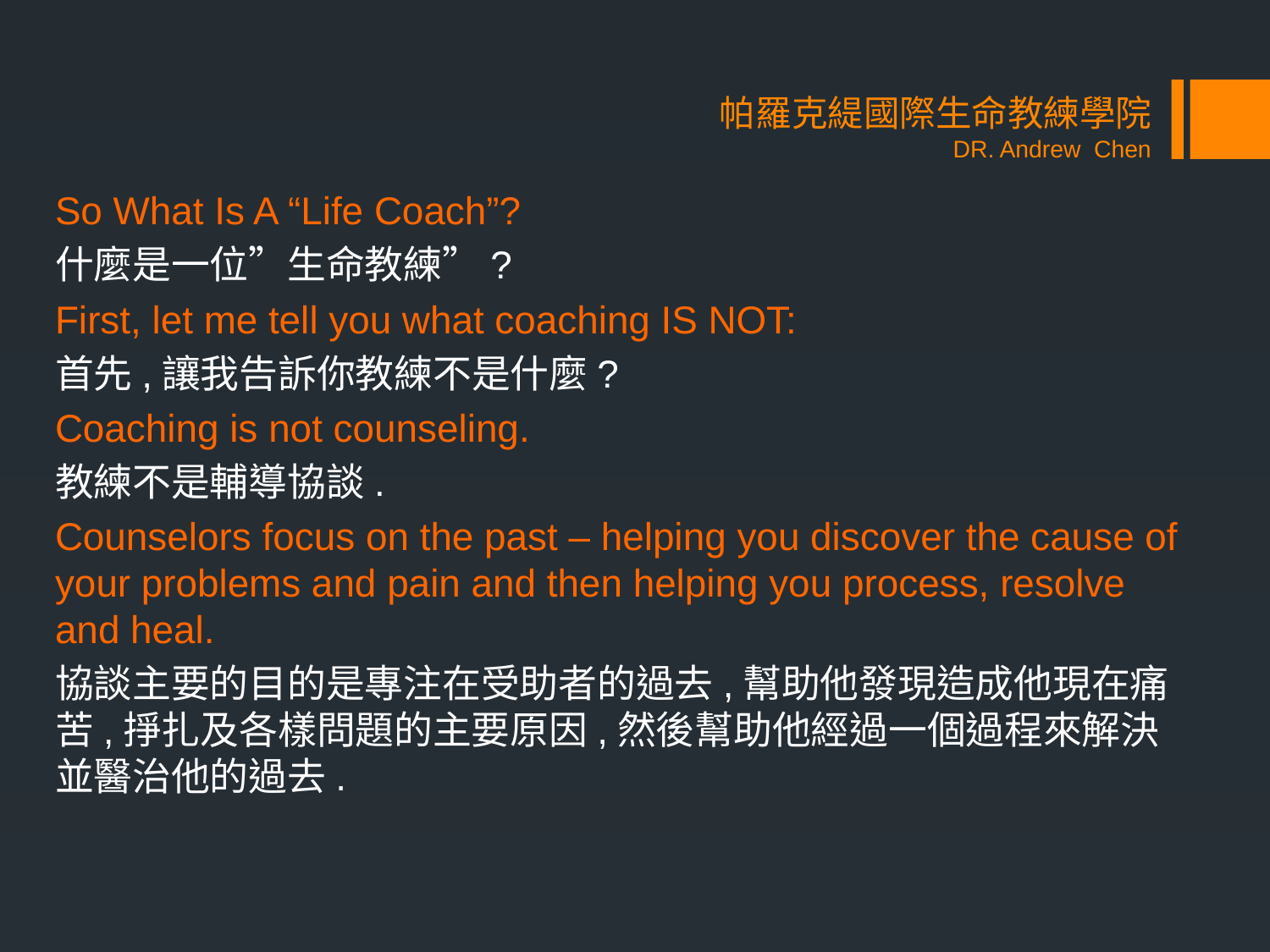

帕羅克緹國際生命教練學院
DR. Andrew  Chen
So What Is A “Life Coach”?
什麼是一位”生命教練”?
First, let me tell you what coaching IS NOT:
首先,讓我告訴你教練不是什麼?
Coaching is not counseling.
教練不是輔導協談.
Counselors focus on the past – helping you discover the cause of your problems and pain and then helping you process, resolve and heal.
協談主要的目的是專注在受助者的過去,幫助他發現造成他現在痛苦,掙扎及各樣問題的主要原因,然後幫助他經過一個過程來解決並醫治他的過去.